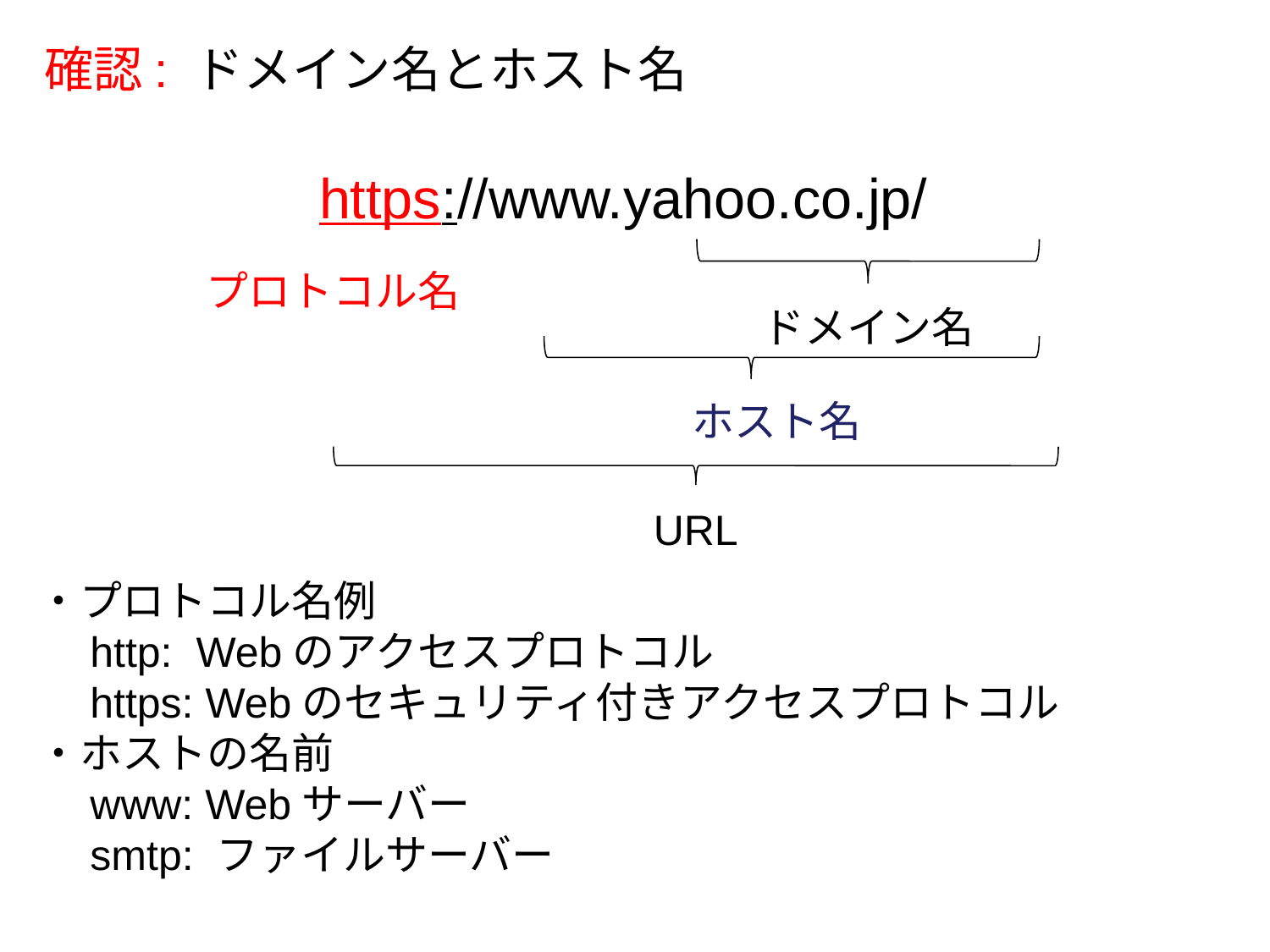

確認: ドメイン名とホスト名

https://www.yahoo.co.jp/
プロトコル名
ドメイン名
ホスト名
URL
・プロトコル名例
　http:  Webのアクセスプロトコル
　https: Webのセキュリティ付きアクセスプロトコル
・ホストの名前
　www: Webサーバー
　smtp: ファイルサーバー